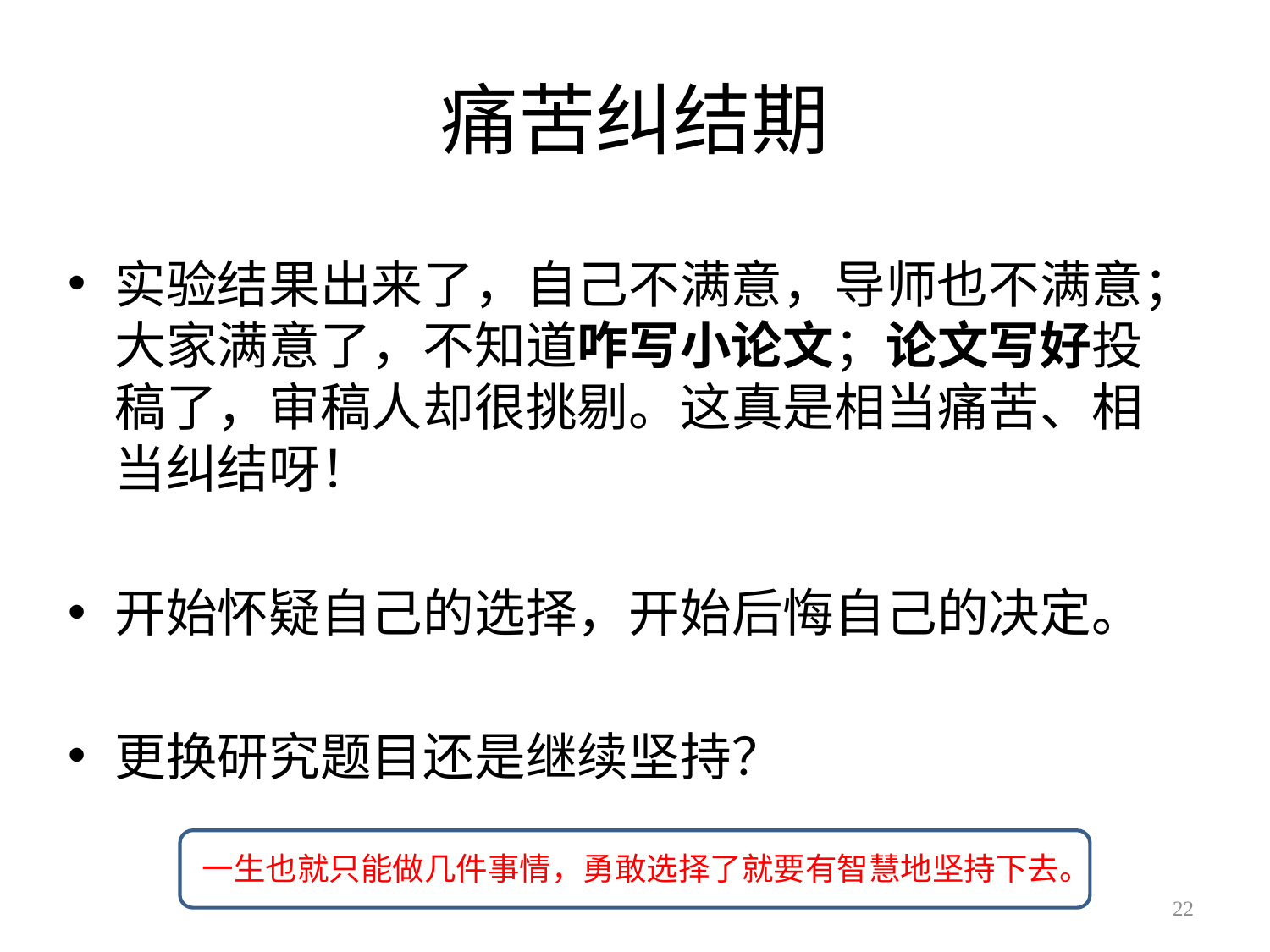

# 痛苦纠结期

实验结果出来了，自己不满意，导师也不满意；大家满意了，不知道咋写小论文；论文写好投稿了，审稿人却很挑剔。这真是相当痛苦、相当纠结呀！

开始怀疑自己的选择，开始后悔自己的决定。

更换研究题目还是继续坚持？

一生也就只能做几件事情，勇敢选择了就要有智慧地坚持下去。
22